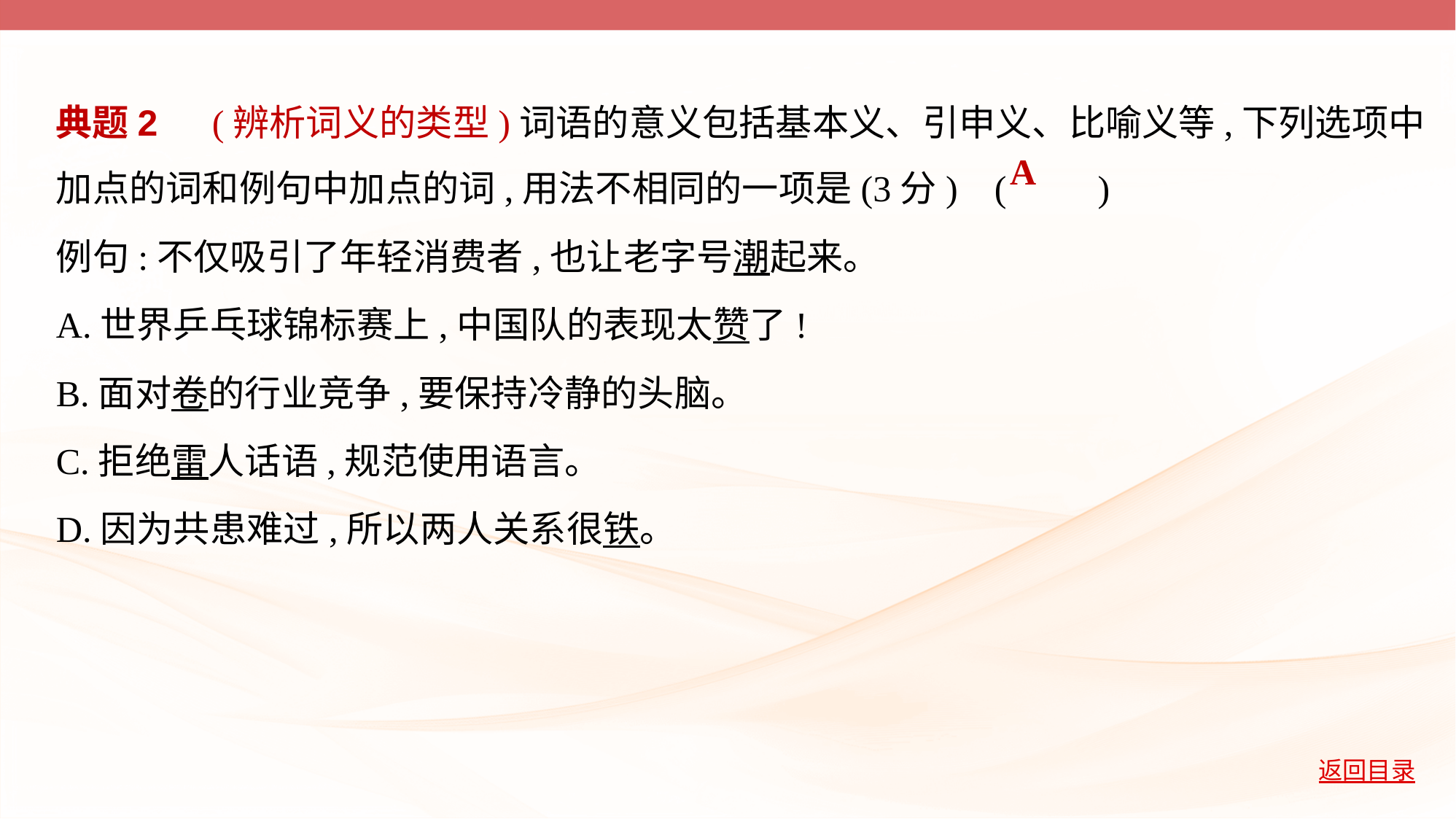

典题2　(辨析词义的类型)词语的意义包括基本义、引申义、比喻义等,下列选项中
加点的词和例句中加点的词,用法不相同的一项是(3分) (          )
例句:不仅吸引了年轻消费者,也让老字号潮起来。
A.世界乒乓球锦标赛上,中国队的表现太赞了!
B.面对卷的行业竞争,要保持冷静的头脑。
C.拒绝雷人话语,规范使用语言。
D.因为共患难过,所以两人关系很铁。
A